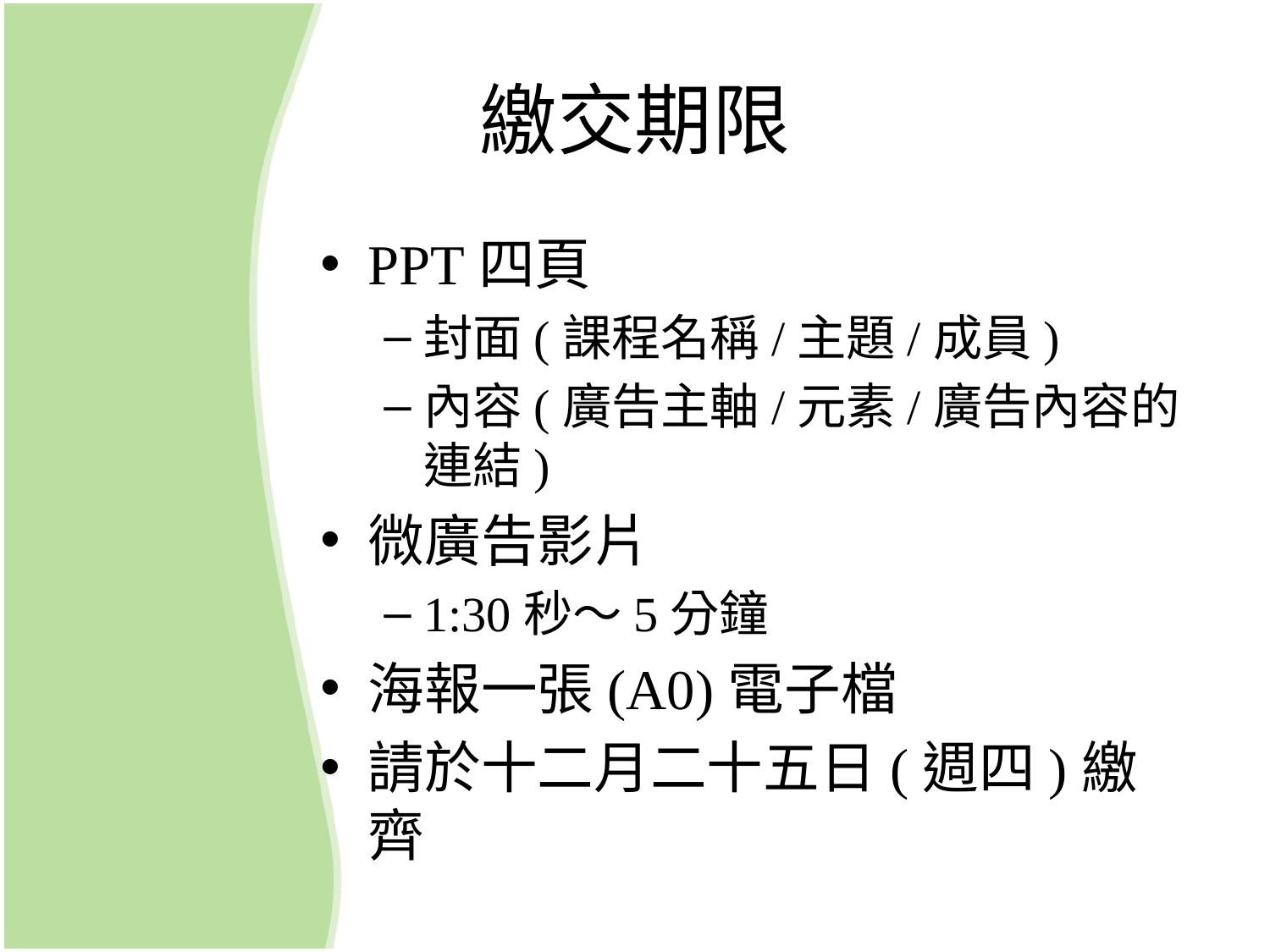

# 繳交期限
PPT四頁
封面(課程名稱/主題/成員)
內容(廣告主軸/元素/廣告內容的連結)
微廣告影片
1:30秒～5分鐘
海報一張(A0)電子檔
請於十二月二十五日(週四)繳齊